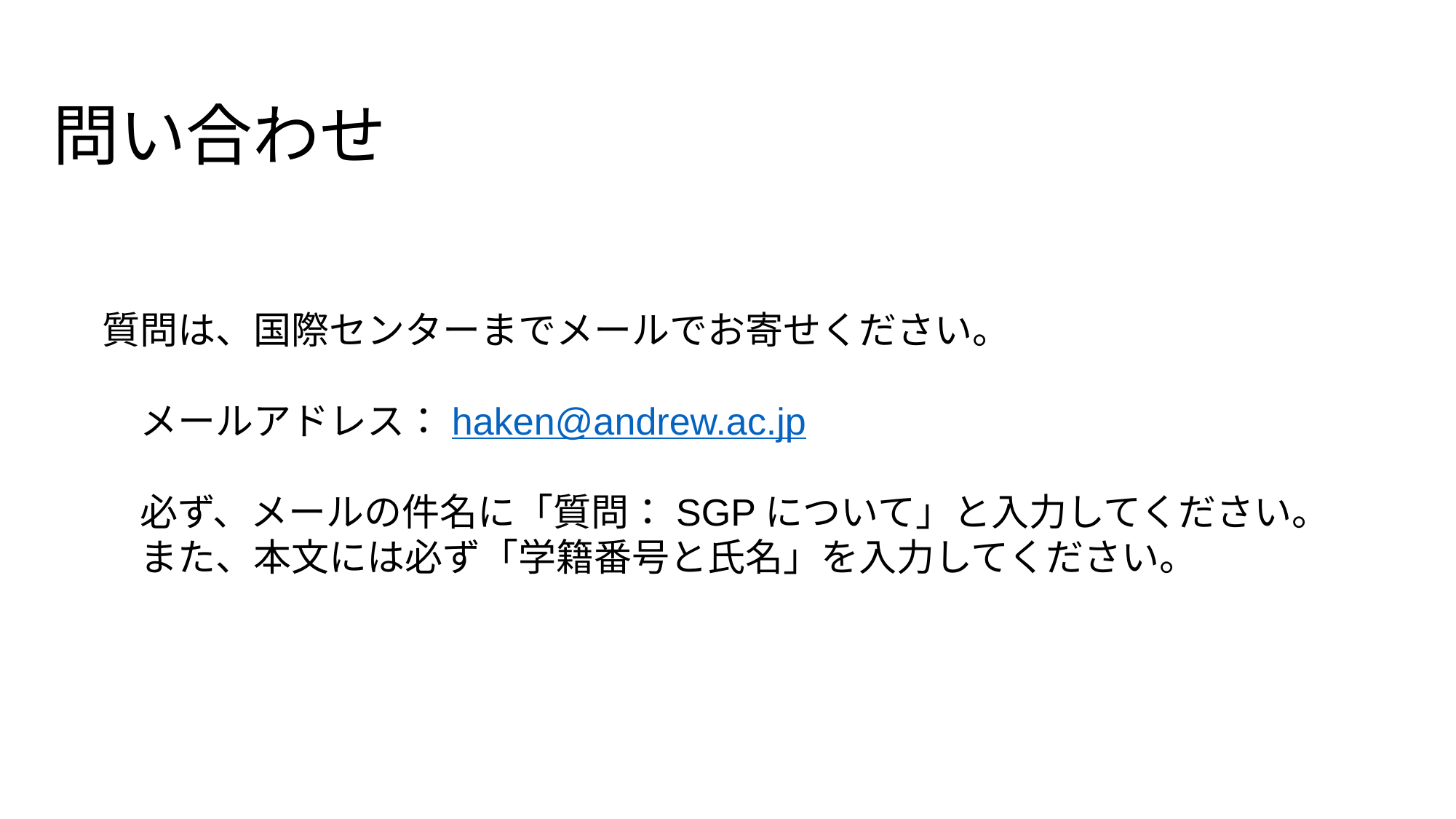

# 問い合わせ

　　質問は、国際センターまでメールでお寄せください。

　　　メールアドレス：haken@andrew.ac.jp

　　　必ず、メールの件名に「質問：SGPについて」と入力してください。
　　　また、本文には必ず「学籍番号と氏名」を入力してください。